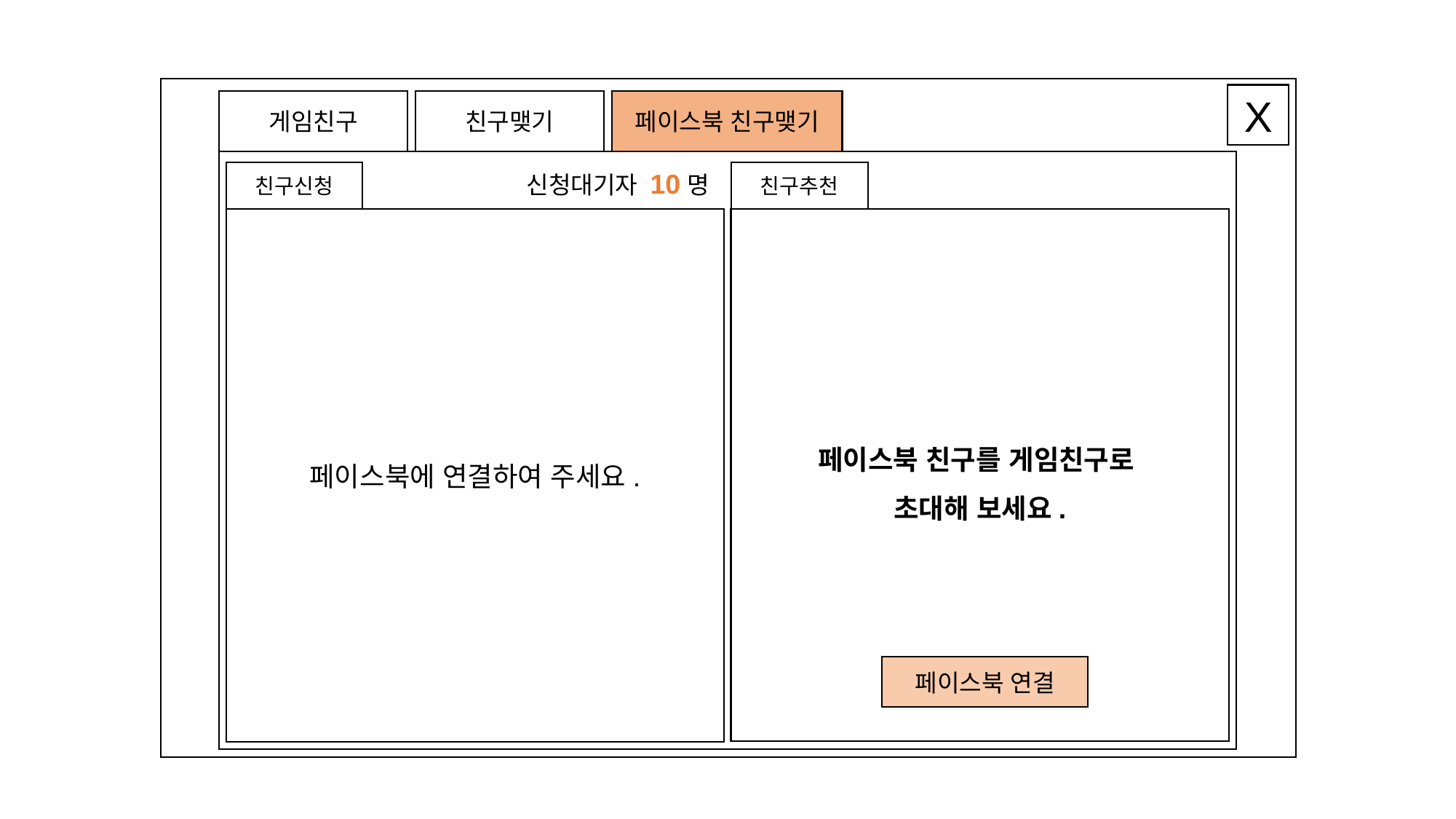

X
게임친구
페이스북 친구맺기
친구맺기

신청대기자 10명
친구신청
친구추천
페이스북 친구를 게임친구로
초대해 보세요.
페이스북에 연결하여 주세요.
페이스북 연결